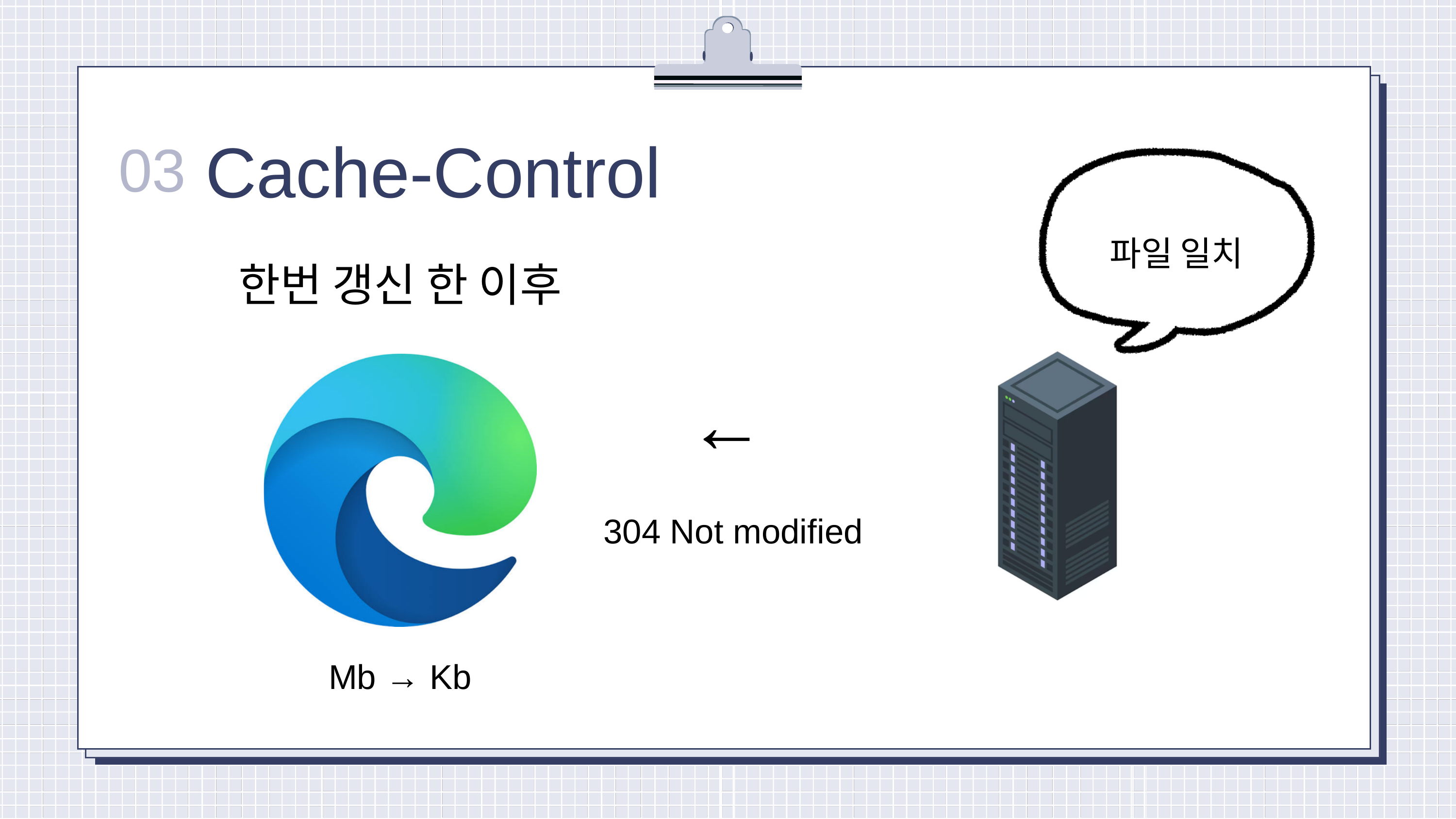

Cache-Control
03

파일 일치
한번 갱신 한 이후

→
304 Not modified
Mb → Kb